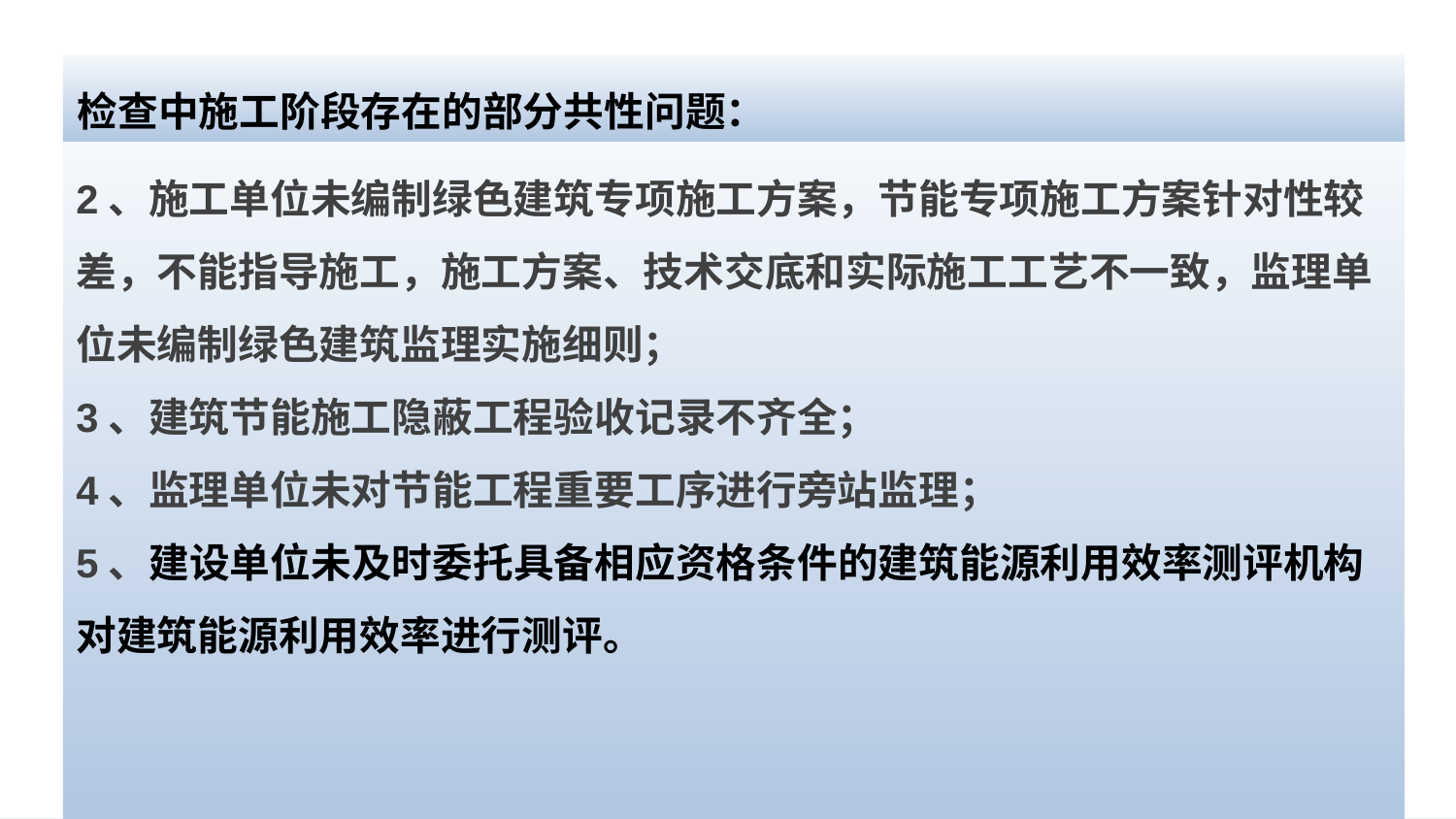

检查中施工阶段存在的部分共性问题：
2、施工单位未编制绿色建筑专项施工方案，节能专项施工方案针对性较差，不能指导施工，施工方案、技术交底和实际施工工艺不一致，监理单位未编制绿色建筑监理实施细则；
3、建筑节能施工隐蔽工程验收记录不齐全；
4、监理单位未对节能工程重要工序进行旁站监理；
5、建设单位未及时委托具备相应资格条件的建筑能源利用效率测评机构对建筑能源利用效率进行测评。